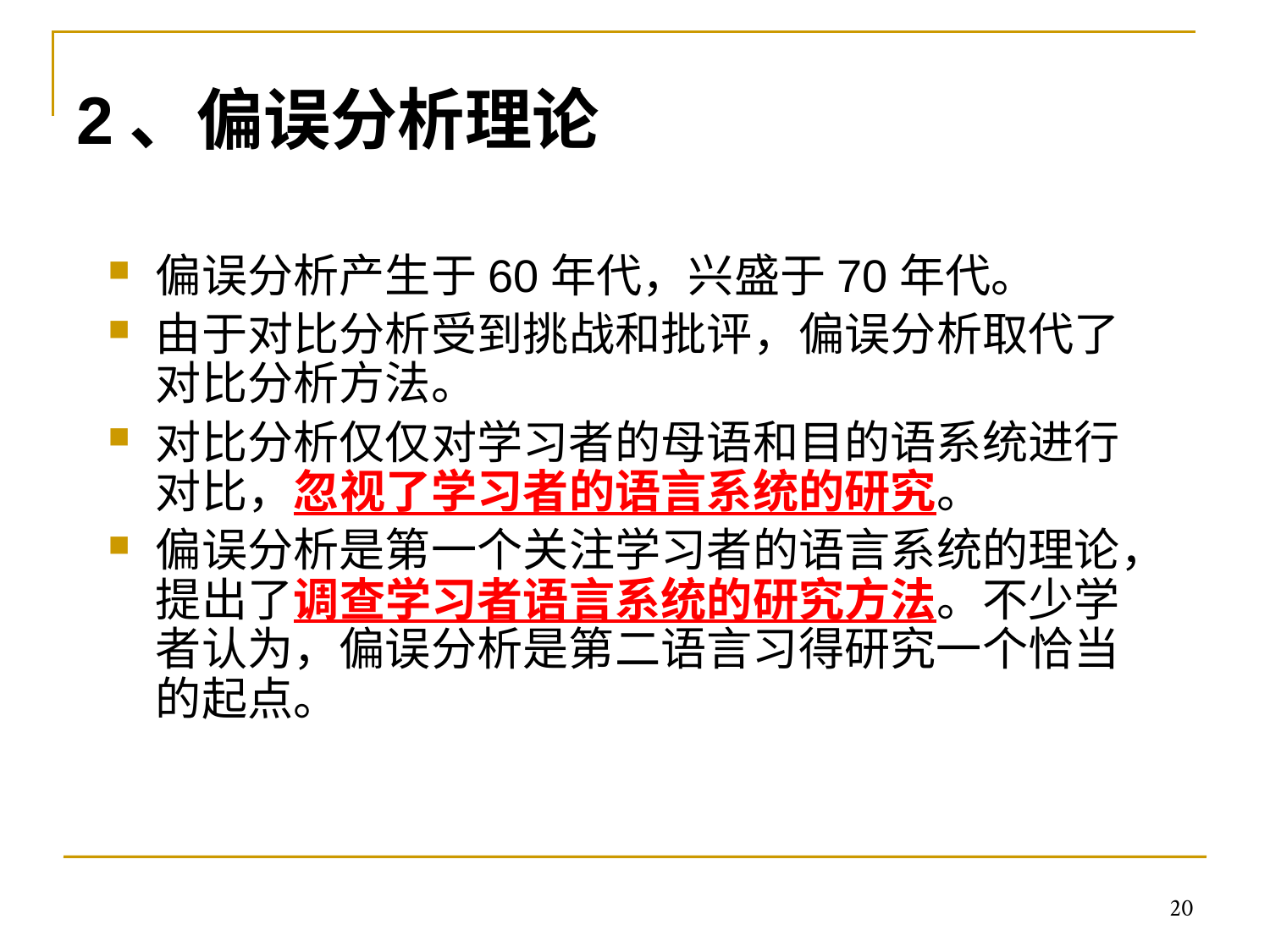

# 2、偏误分析理论
偏误分析产生于60年代，兴盛于70年代。
由于对比分析受到挑战和批评，偏误分析取代了对比分析方法。
对比分析仅仅对学习者的母语和目的语系统进行对比，忽视了学习者的语言系统的研究。
偏误分析是第一个关注学习者的语言系统的理论，提出了调查学习者语言系统的研究方法。不少学者认为，偏误分析是第二语言习得研究一个恰当的起点。
20